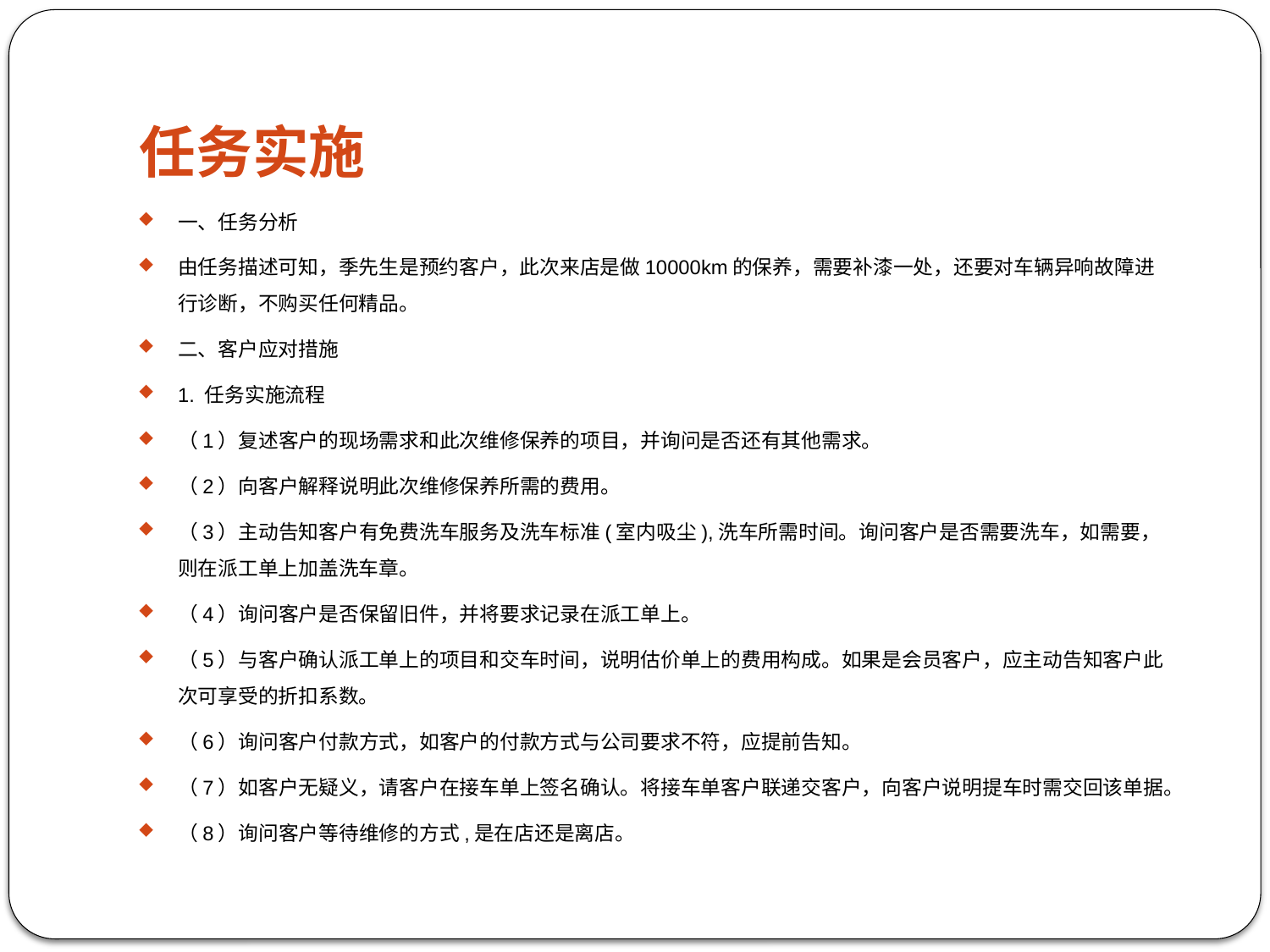

# 任务实施
一、任务分析
由任务描述可知，季先生是预约客户，此次来店是做10000km的保养，需要补漆一处，还要对车辆异响故障进行诊断，不购买任何精品。
二、客户应对措施
1. 任务实施流程
（1）复述客户的现场需求和此次维修保养的项目，并询问是否还有其他需求。
（2）向客户解释说明此次维修保养所需的费用。
（3）主动告知客户有免费洗车服务及洗车标准(室内吸尘),洗车所需时间。询问客户是否需要洗车，如需要，则在派工单上加盖洗车章。
（4）询问客户是否保留旧件，并将要求记录在派工单上。
（5）与客户确认派工单上的项目和交车时间，说明估价单上的费用构成。如果是会员客户，应主动告知客户此次可享受的折扣系数。
（6）询问客户付款方式，如客户的付款方式与公司要求不符，应提前告知。
（7）如客户无疑义，请客户在接车单上签名确认。将接车单客户联递交客户，向客户说明提车时需交回该单据。
（8）询问客户等待维修的方式,是在店还是离店。